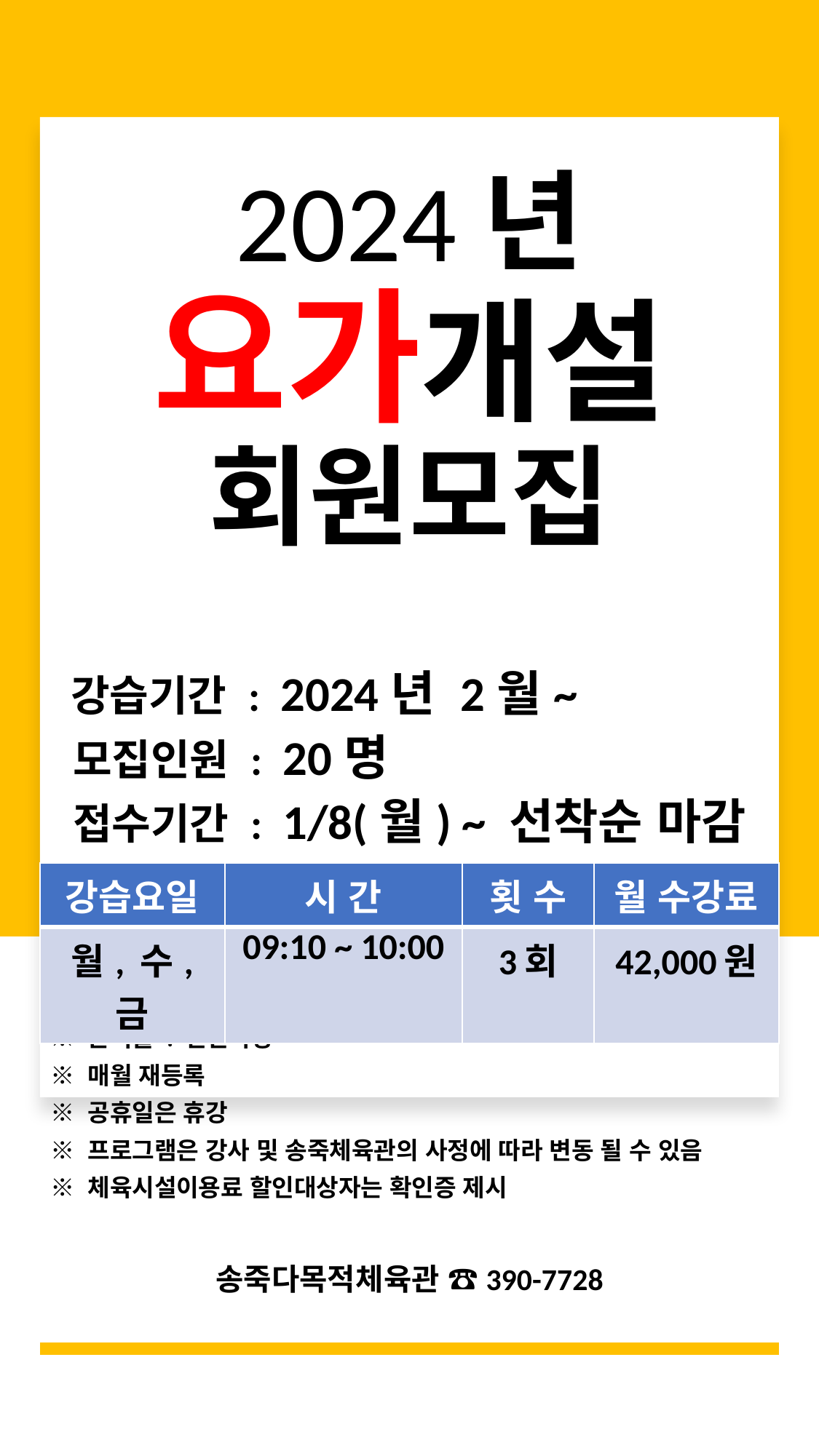

# 2024년 요가개설 회원모집

 강습기간 :  2024년 2월~
 모집인원 :  20명
 접수기간 :  1/8(월) ~ 선착순 마감

※ 준비물 : 편한복장
※ 매월 재등록
※ 공휴일은 휴강
※ 프로그램은 강사 및 송죽체육관의 사정에 따라 변동 될 수 있음
※ 체육시설이용료 할인대상자는 확인증 제시

송죽다목적체육관 ☎390-7728
| 강습요일 | 시 간 | 횟 수 | 월 수강료 |
| --- | --- | --- | --- |
| 월, 수, 금 | 09:10 ~ 10:00 | 3회 | 42,000원 |